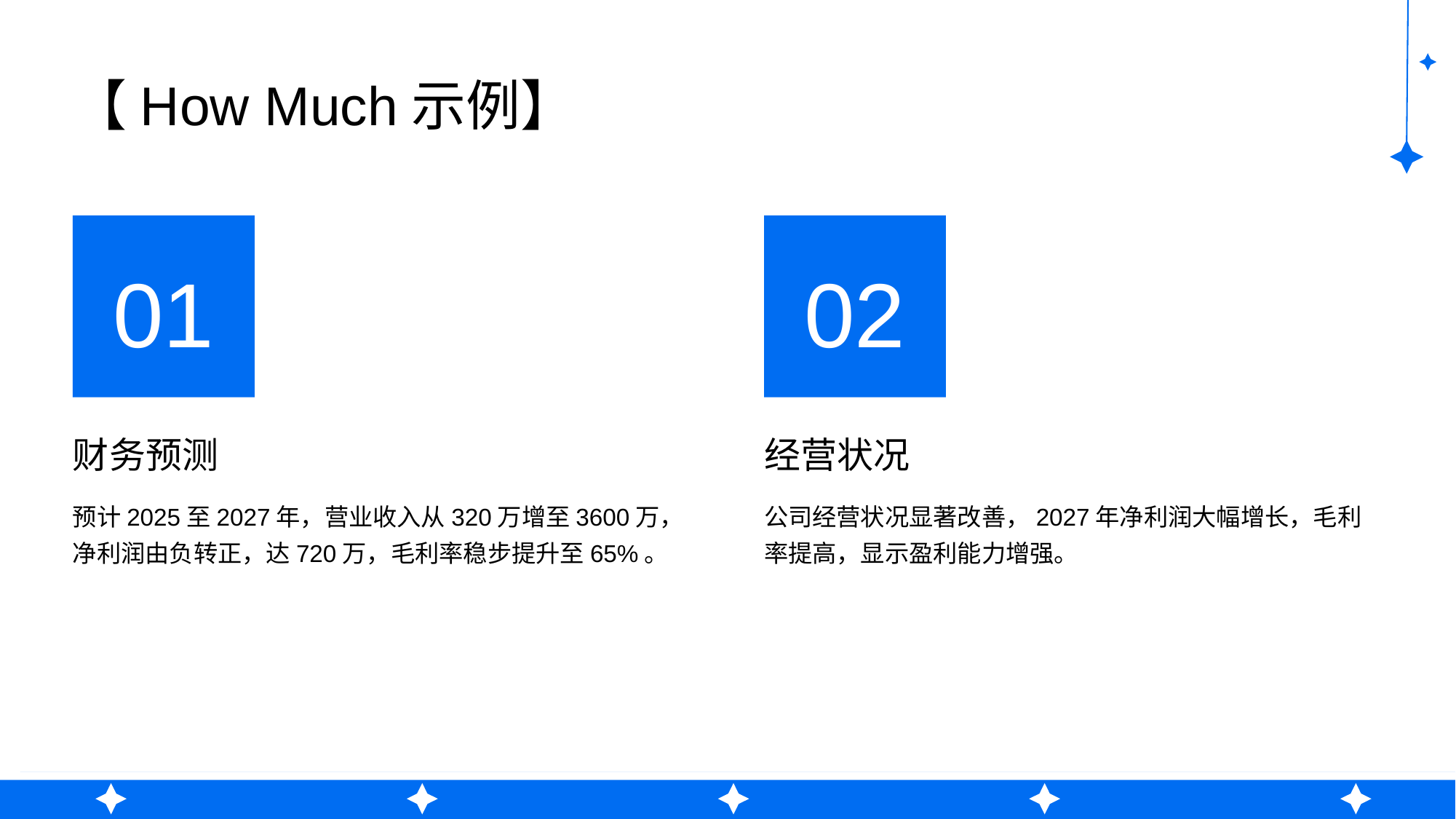

【How Much示例】

01
02
财务预测
经营状况
预计2025至2027年，营业收入从320万增至3600万，净利润由负转正，达720万，毛利率稳步提升至65%。
公司经营状况显著改善，2027年净利润大幅增长，毛利率提高，显示盈利能力增强。